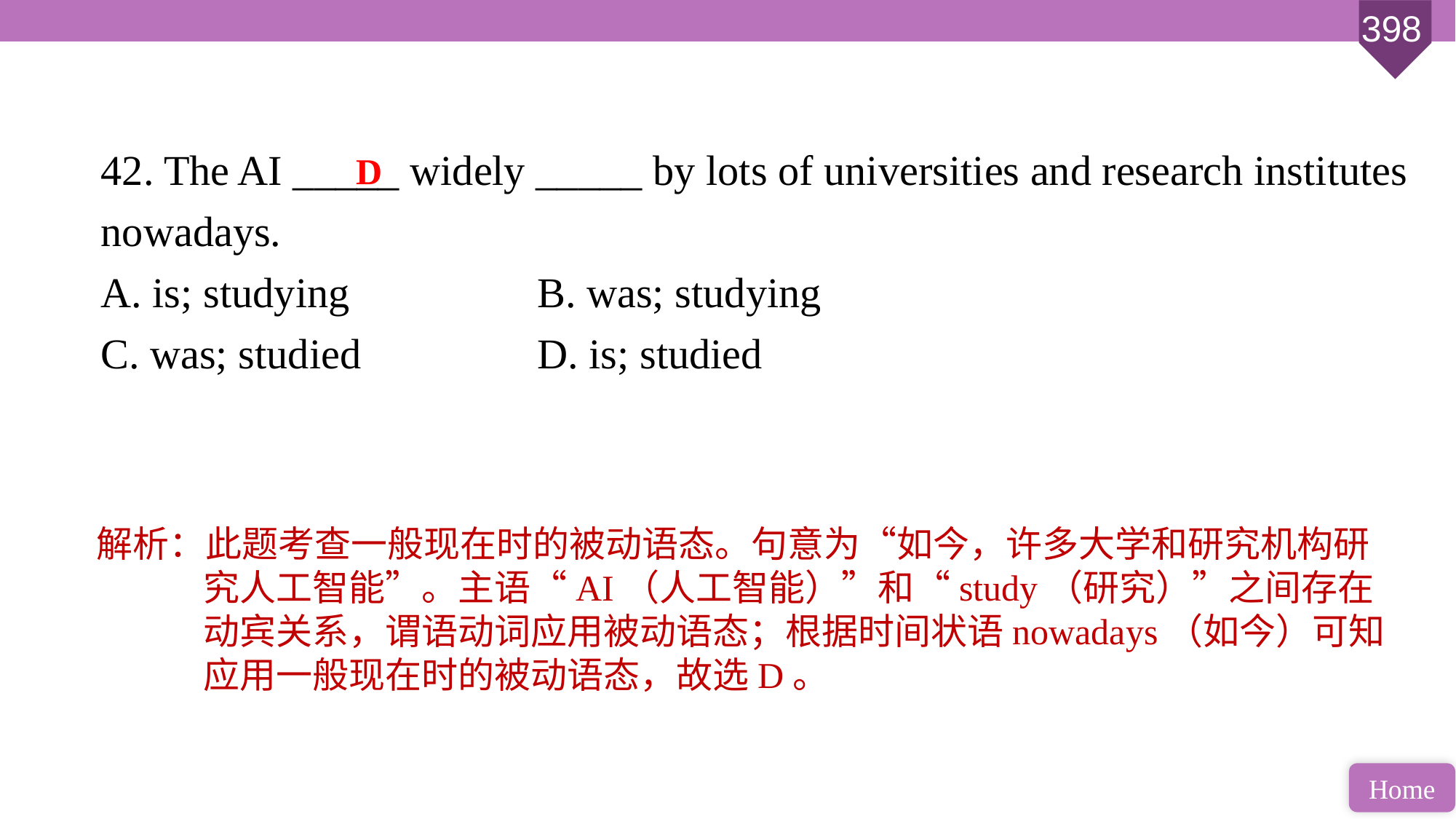

42. The AI _____ widely _____ by lots of universities and research institutes nowadays.
A. is; studying 		B. was; studying
C. was; studied 		D. is; studied
D
解析：此题考查一般现在时的被动语态。句意为“如今，许多大学和研究机构研究人工智能”。主语“AI（人工智能）”和“study（研究）”之间存在动宾关系，谓语动词应用被动语态；根据时间状语nowadays（如今）可知应用一般现在时的被动语态，故选D。